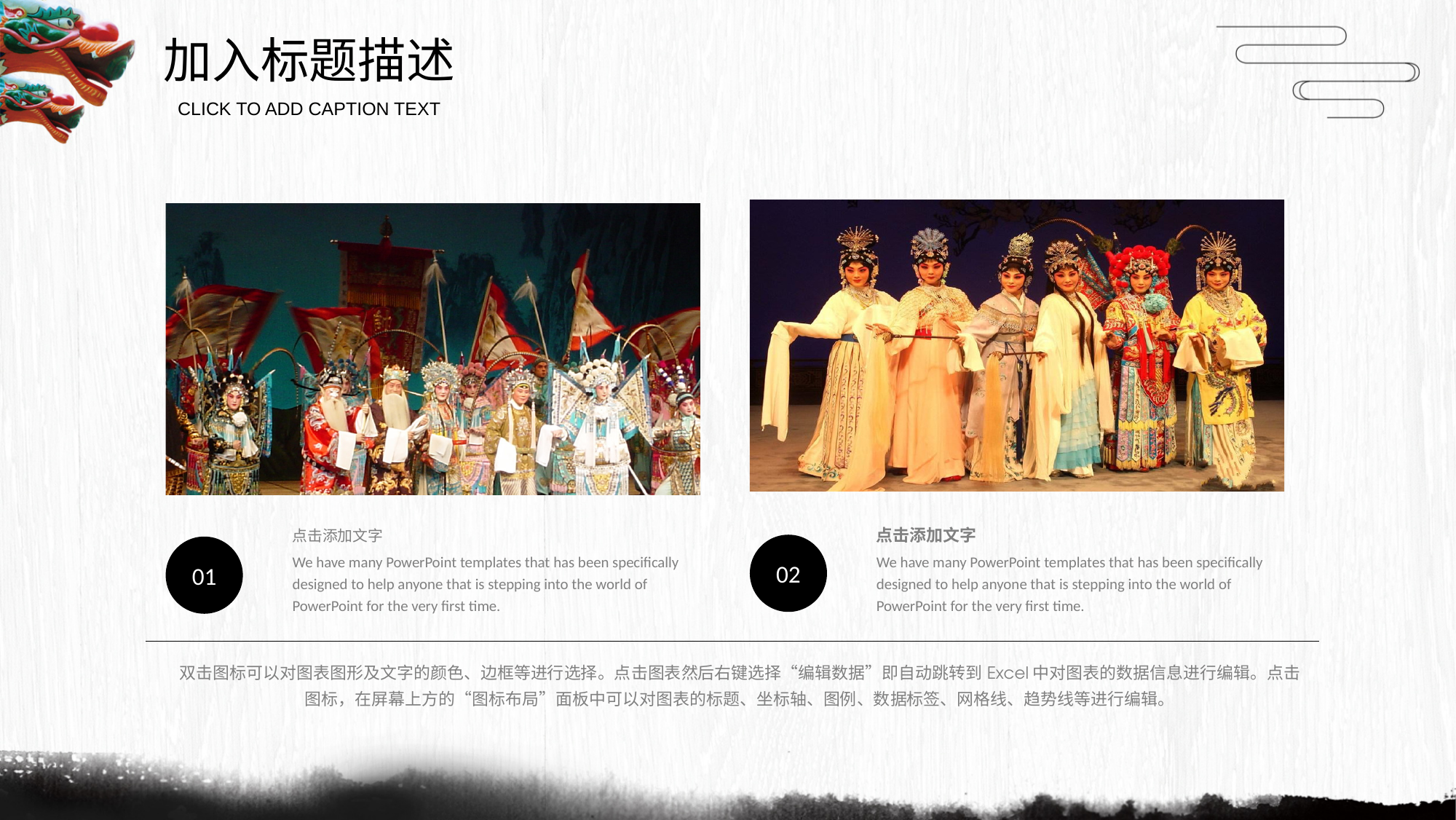

加入标题描述
CLICK TO ADD CAPTION TEXT

点击添加文字
We have many PowerPoint templates that has been specifically designed to help anyone that is stepping into the world of PowerPoint for the very first time.
点击添加文字
We have many PowerPoint templates that has been specifically designed to help anyone that is stepping into the world of PowerPoint for the very first time.
02
01
双击图标可以对图表图形及文字的颜色、边框等进行选择。点击图表然后右键选择“编辑数据”即自动跳转到Excel中对图表的数据信息进行编辑。点击图标，在屏幕上方的“图标布局”面板中可以对图表的标题、坐标轴、图例、数据标签、网格线、趋势线等进行编辑。